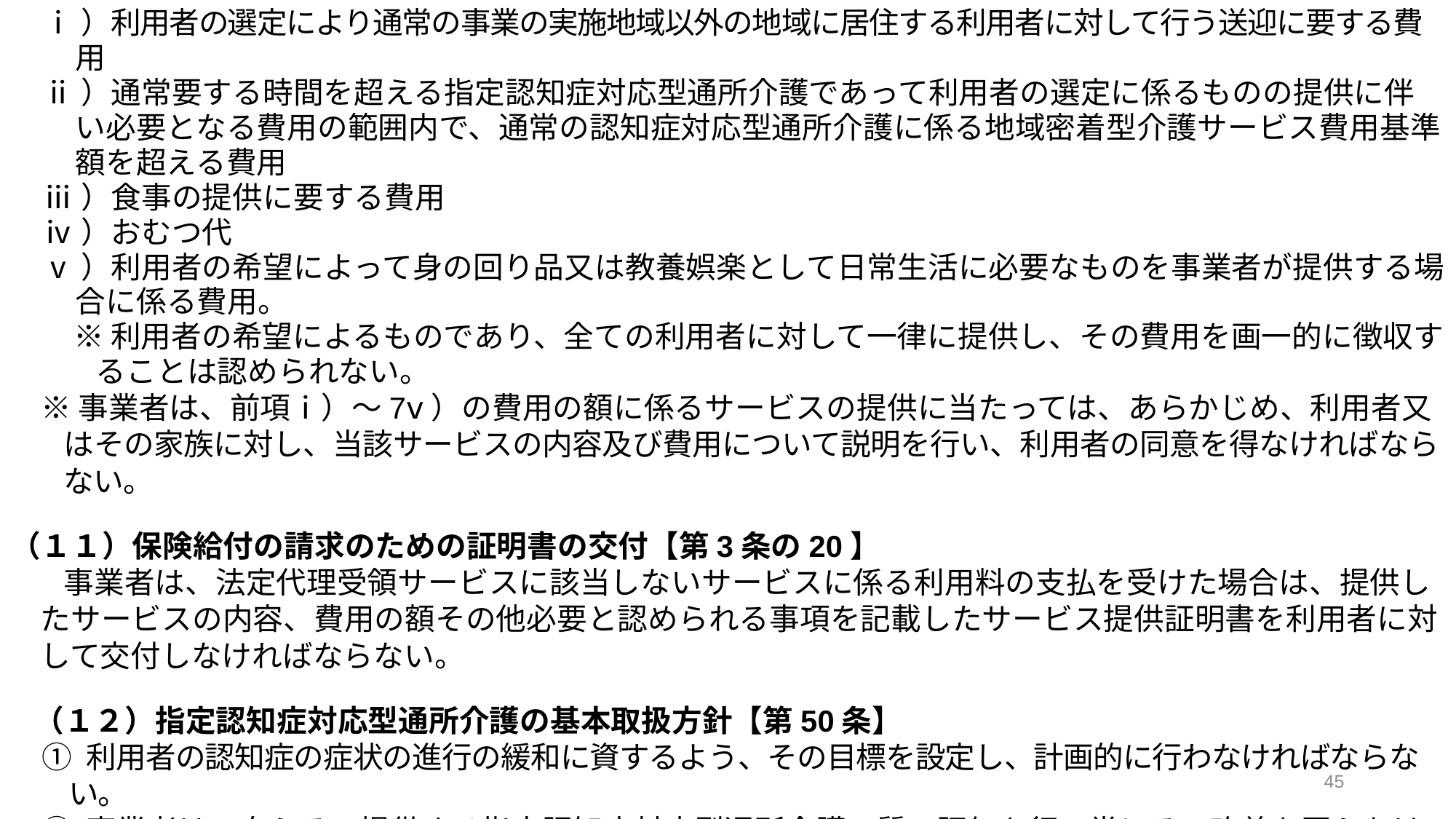

ⅰ）利用者の選定により通常の事業の実施地域以外の地域に居住する利用者に対して行う送迎に要する費用
ⅱ）通常要する時間を超える指定認知症対応型通所介護であって利用者の選定に係るものの提供に伴い必要となる費用の範囲内で、通常の認知症対応型通所介護に係る地域密着型介護サービス費用基準額を超える費用
ⅲ）食事の提供に要する費用
ⅳ）おむつ代
ⅴ）利用者の希望によって身の回り品又は教養娯楽として日常生活に必要なものを事業者が提供する場合に係る費用。
　※ 利用者の希望によるものであり、全ての利用者に対して一律に提供し、その費用を画一的に徴収することは認められない。
　※ 事業者は、前項ⅰ）～7ⅴ）の費用の額に係るサービスの提供に当たっては、あらかじめ、利用者又はその家族に対し、当該サービスの内容及び費用について説明を行い、利用者の同意を得なければならない。

（１１）保険給付の請求のための証明書の交付【第3条の20】
事業者は、法定代理受領サービスに該当しないサービスに係る利用料の支払を受けた場合は、提供したサービスの内容、費用の額その他必要と認められる事項を記載したサービス提供証明書を利用者に対して交付しなければならない。

（１２）指定認知症対応型通所介護の基本取扱方針【第50条】
① 利用者の認知症の症状の進行の緩和に資するよう、その目標を設定し、計画的に行わなければならない。
② 事業者は、自らその提供する指定認知症対応型通所介護の質の評価を行い常にその改善を図らなければならない。
45